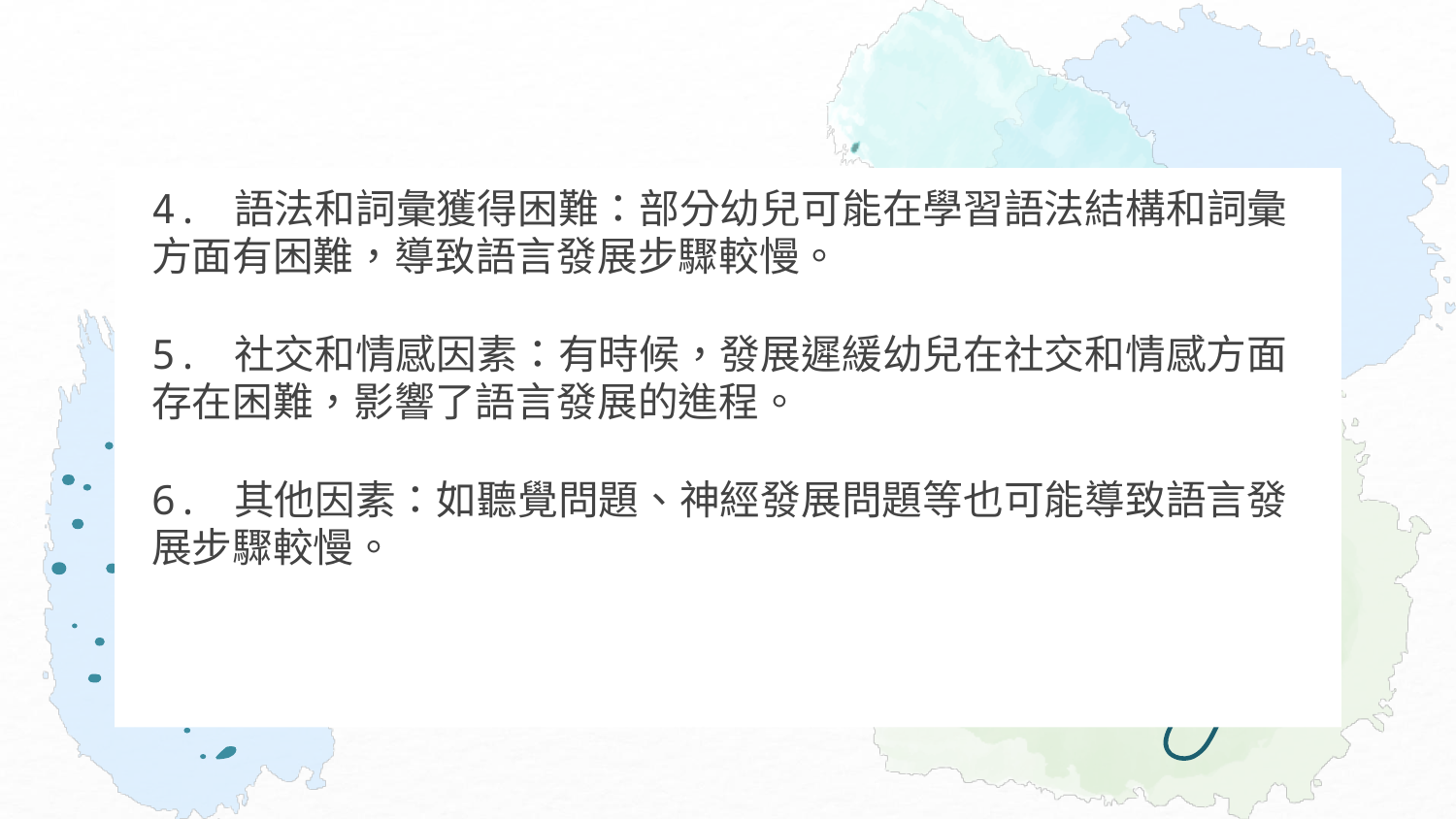

#
4. 語法和詞彙獲得困難：部分幼兒可能在學習語法結構和詞彙方面有困難，導致語言發展步驟較慢。

5. 社交和情感因素：有時候，發展遲緩幼兒在社交和情感方面存在困難，影響了語言發展的進程。

6. 其他因素：如聽覺問題、神經發展問題等也可能導致語言發展步驟較慢。